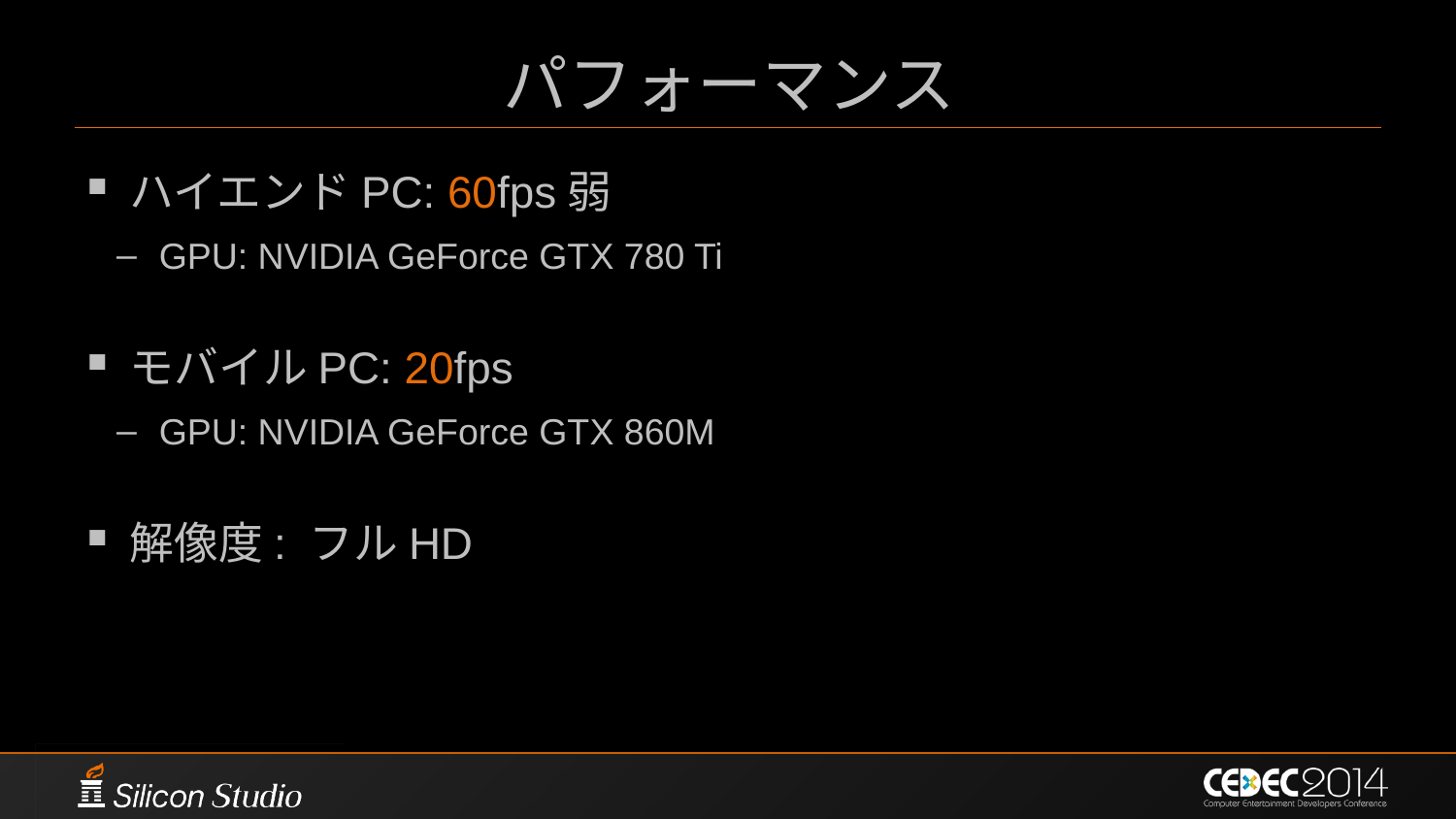

# パフォーマンス
ハイエンドPC: 60fps弱
GPU: NVIDIA GeForce GTX 780 Ti

モバイルPC: 20fps
GPU: NVIDIA GeForce GTX 860M

解像度: フルHD